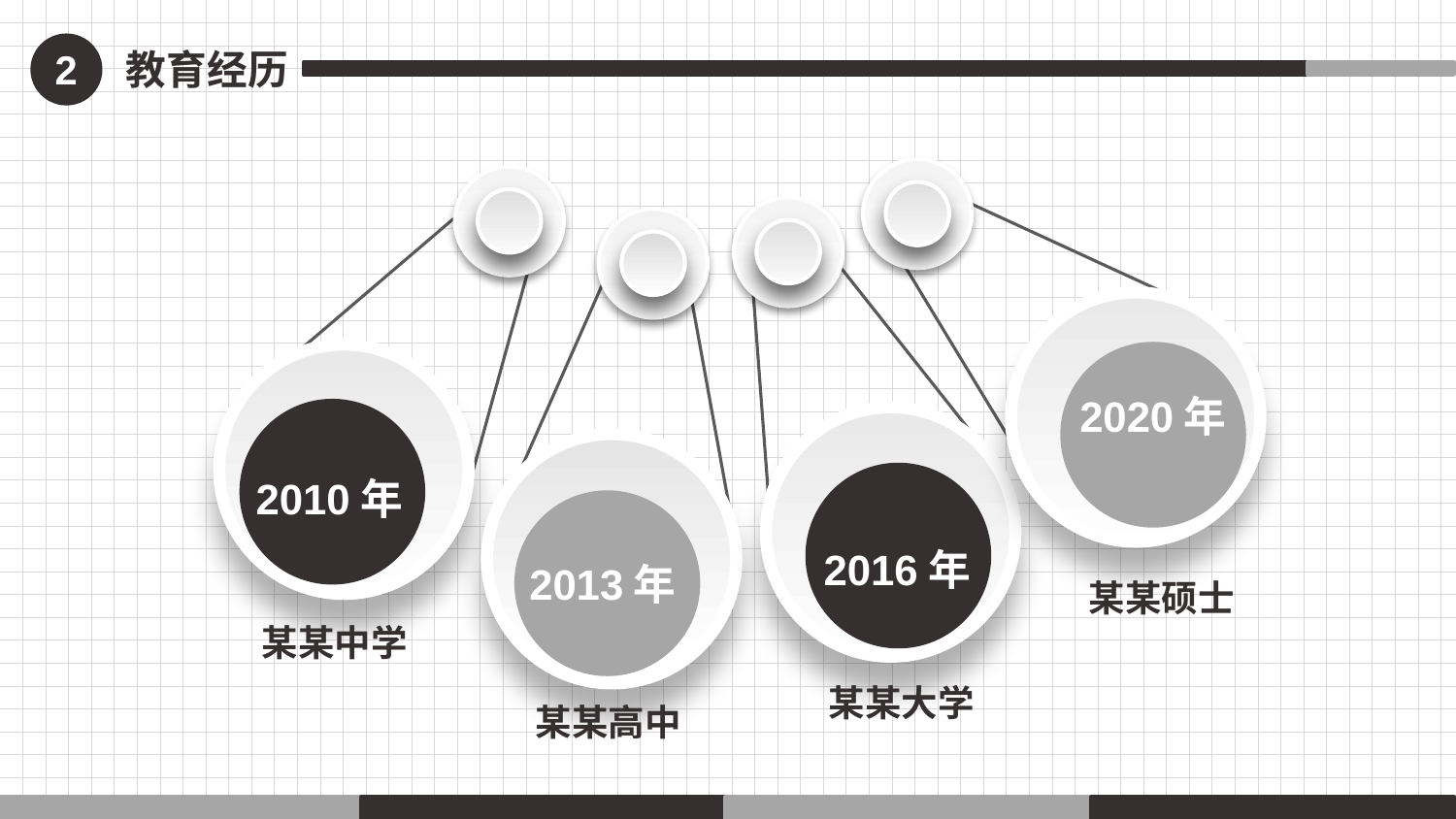

2
教育经历

2020年
2010年
2016年
2013年
某某硕士
某某中学
某某大学
某某高中